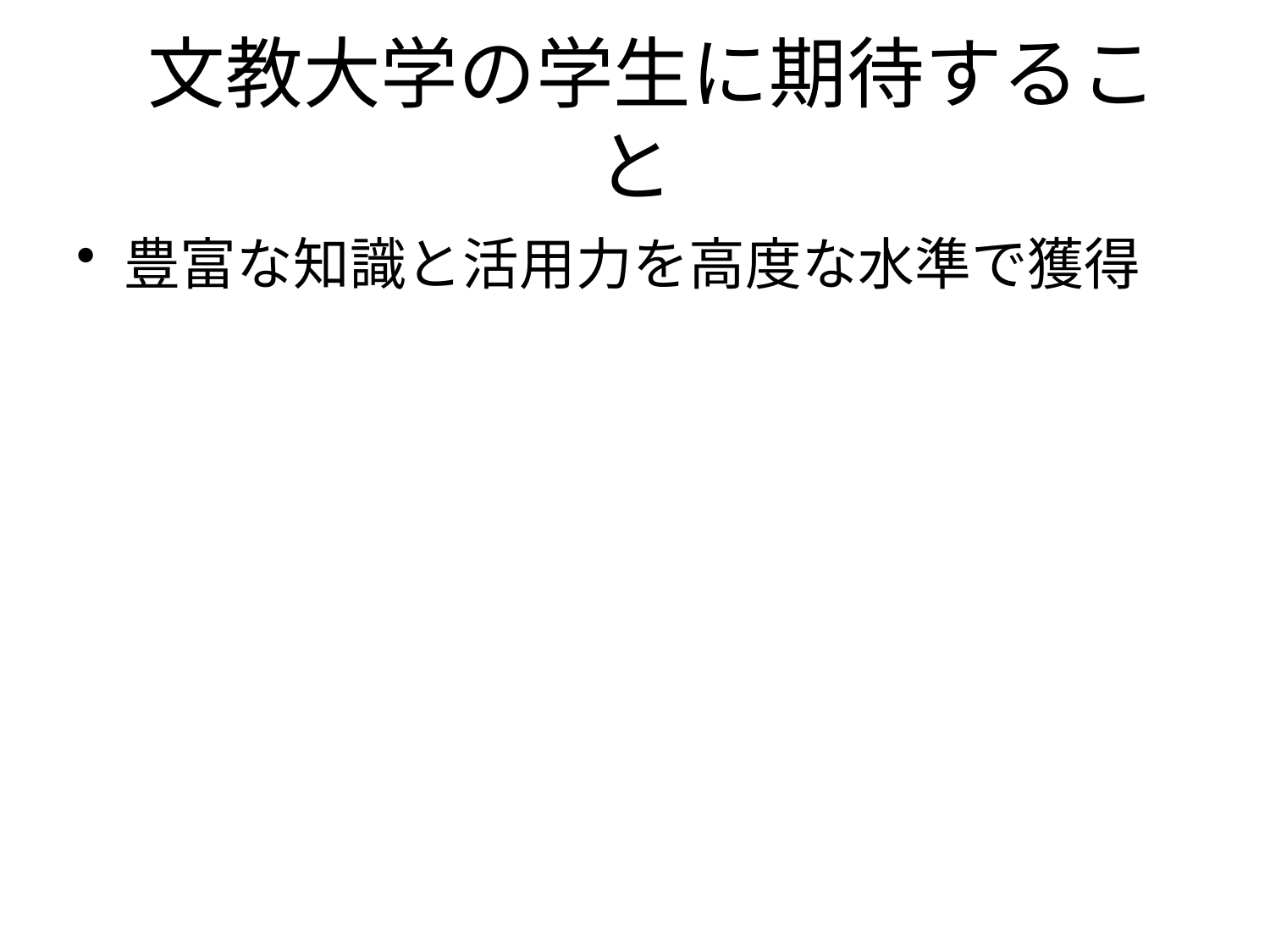

# 文教大学の学生に期待すること
豊富な知識と活用力を高度な水準で獲得